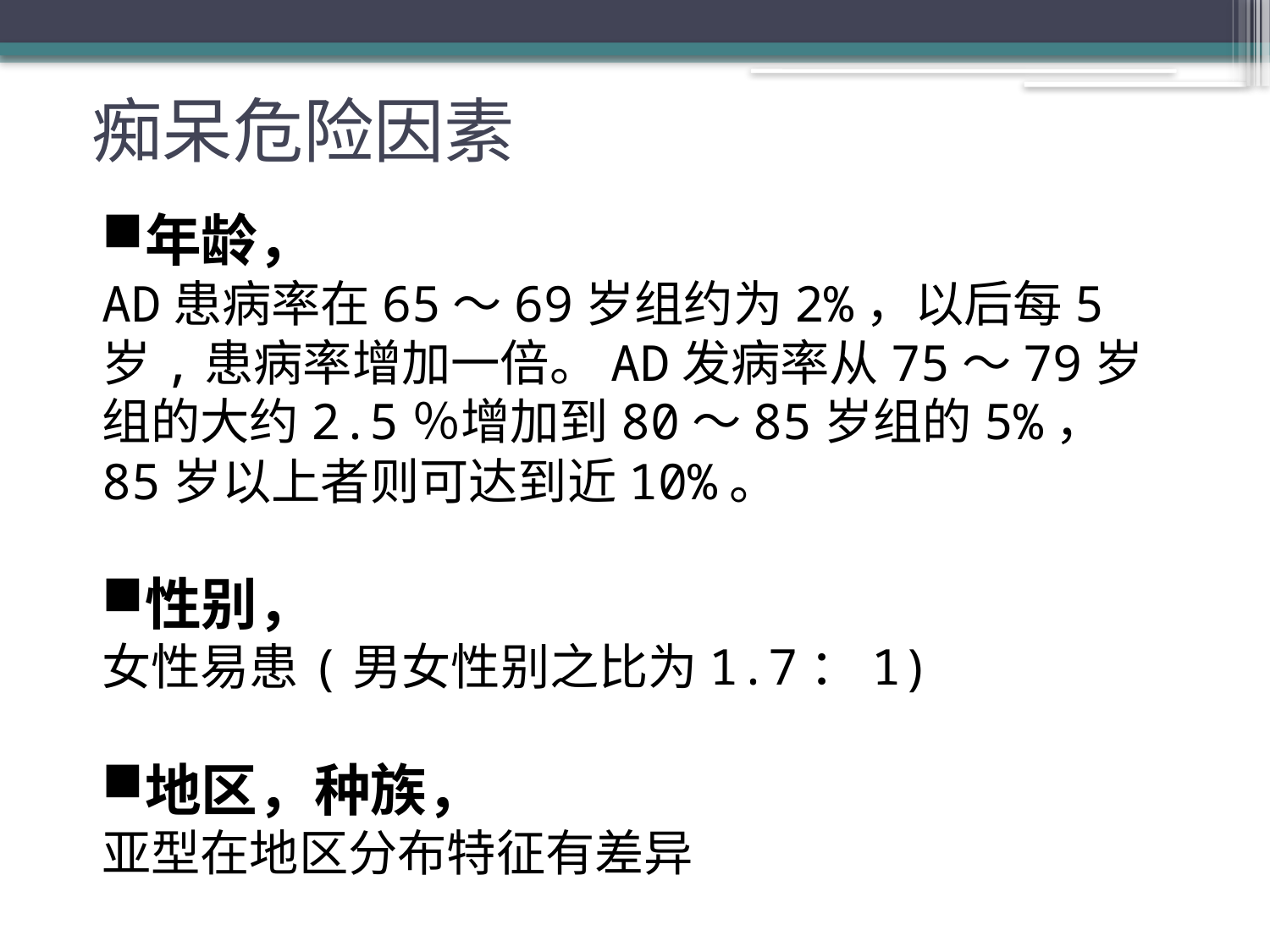

# 痴呆危险因素
年龄，
AD患病率在65～69岁组约为2%，以后每5岁,患病率增加一倍。AD发病率从75～79岁组的大约2.5％增加到80～85岁组的5%， 85岁以上者则可达到近10%。

性别，
女性易患(男女性别之比为1.7：1)

地区，种族，
亚型在地区分布特征有差异